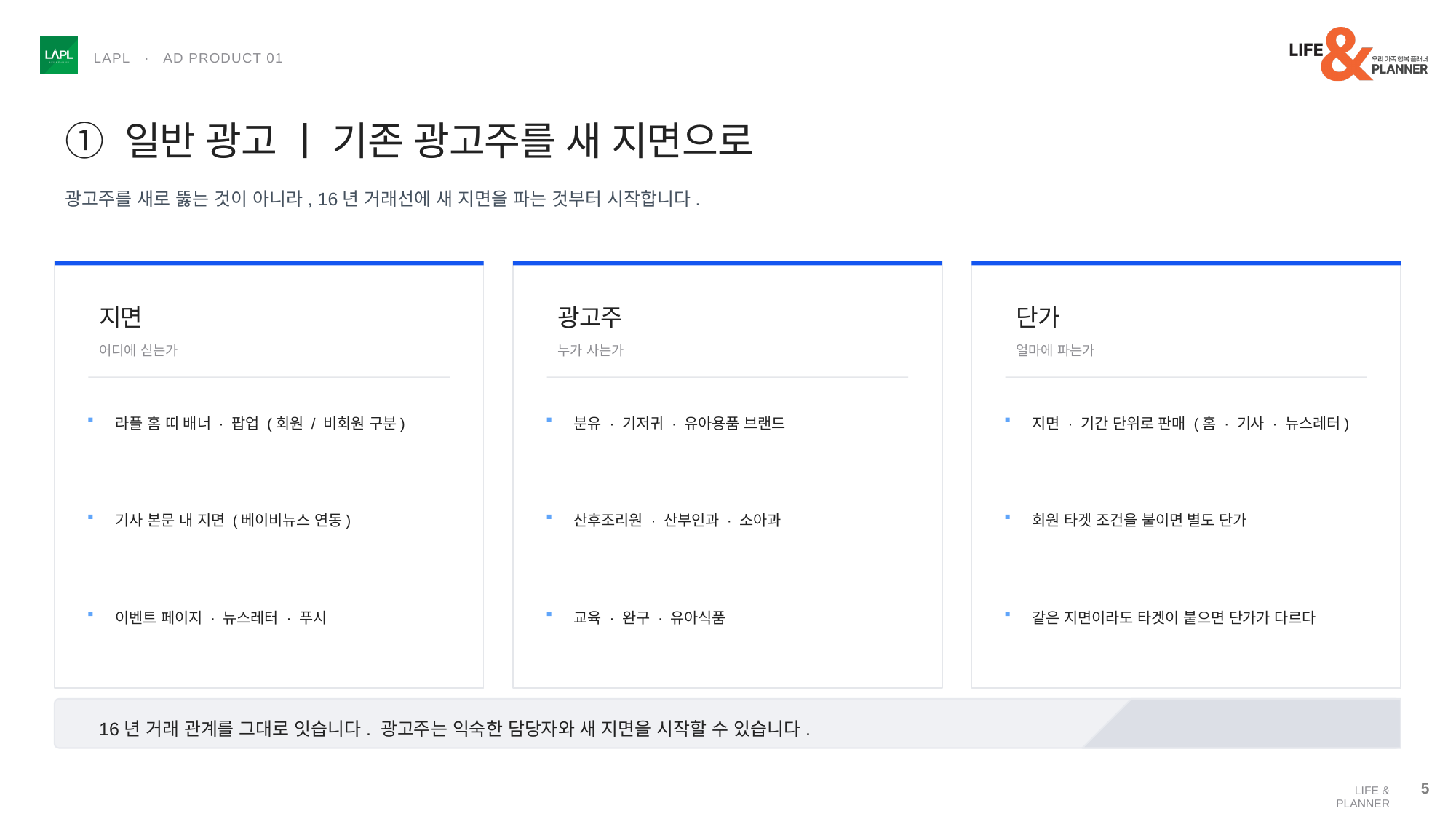

LAPL   ·   AD PRODUCT 01
① 일반 광고 ㅣ 기존 광고주를 새 지면으로
광고주를 새로 뚫는 것이 아니라, 16년 거래선에 새 지면을 파는 것부터 시작합니다.

지면
광고주
단가
어디에 싣는가
누가 사는가
얼마에 파는가

라플 홈 띠 배너 · 팝업 (회원 / 비회원 구분)
분유 · 기저귀 · 유아용품 브랜드
지면 · 기간 단위로 판매 (홈 · 기사 · 뉴스레터)

기사 본문 내 지면 (베이비뉴스 연동)
산후조리원 · 산부인과 · 소아과
회원 타겟 조건을 붙이면 별도 단가

이벤트 페이지 · 뉴스레터 · 푸시
교육 · 완구 · 유아식품
같은 지면이라도 타겟이 붙으면 단가가 다르다

16년 거래 관계를 그대로 잇습니다. 광고주는 익숙한 담당자와 새 지면을 시작할 수 있습니다.
5